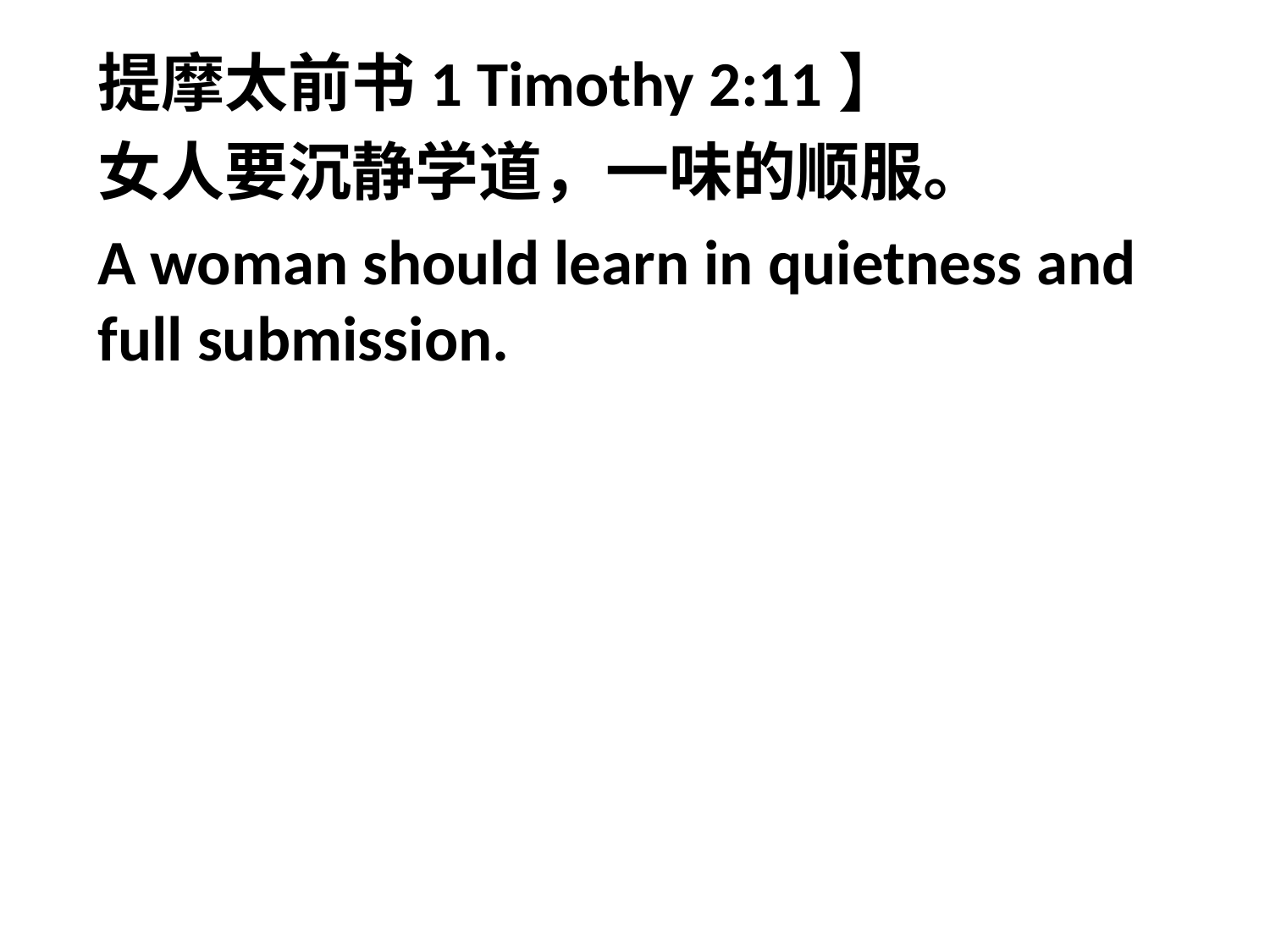

提摩太前书1 Timothy 2:11】
女人要沉静学道，一味的顺服。
A woman should learn in quietness and full submission.